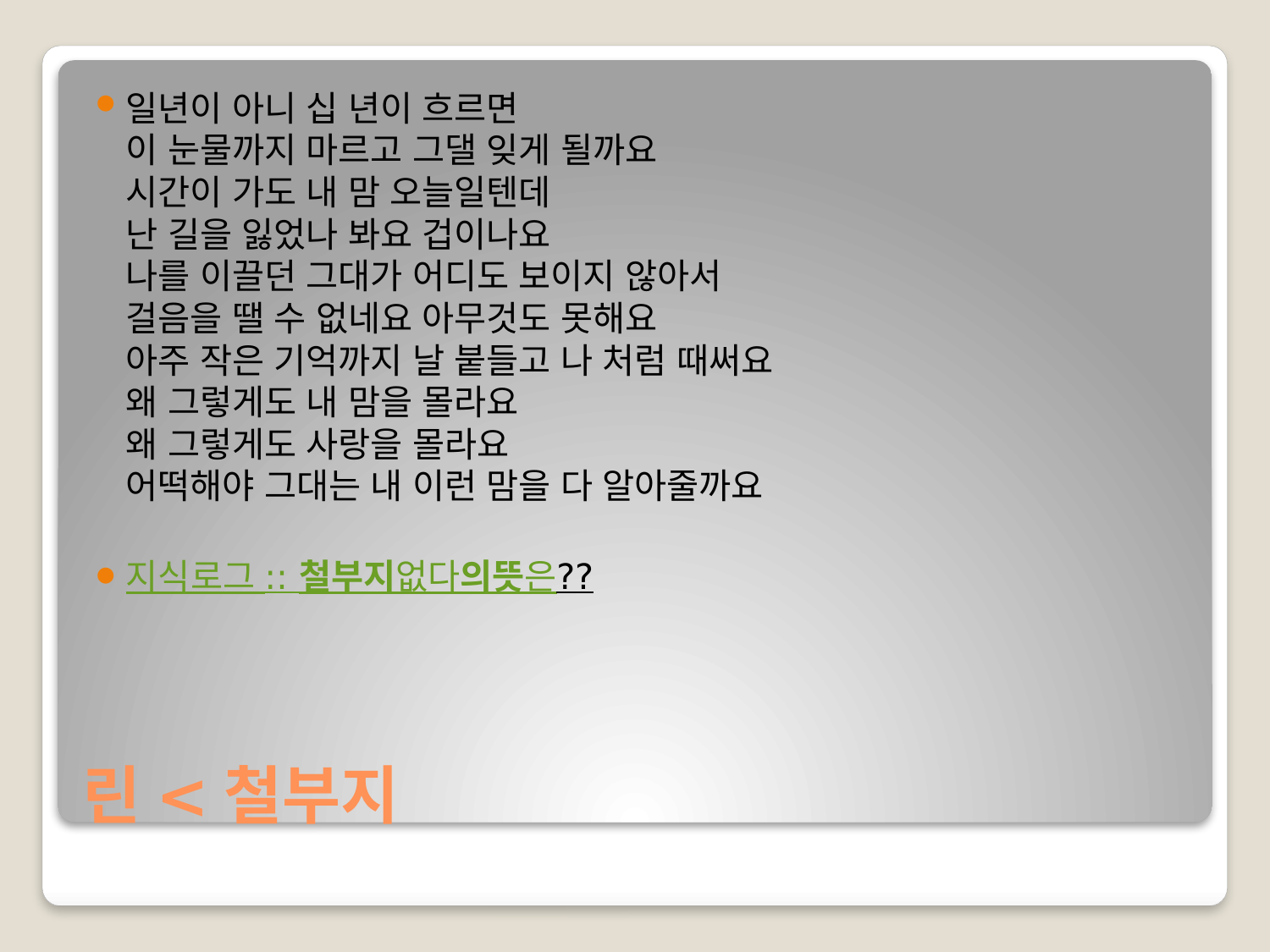

일년이 아니 십 년이 흐르면
이 눈물까지 마르고 그댈 잊게 될까요
시간이 가도 내 맘 오늘일텐데
난 길을 잃었나 봐요 겁이나요
나를 이끌던 그대가 어디도 보이지 않아서
걸음을 땔 수 없네요 아무것도 못해요
아주 작은 기억까지 날 붙들고 나 처럼 때써요
왜 그렇게도 내 맘을 몰라요
왜 그렇게도 사랑을 몰라요
어떡해야 그대는 내 이런 맘을 다 알아줄까요

지식로그 :: 철부지없다의뜻은??
# 린<철부지